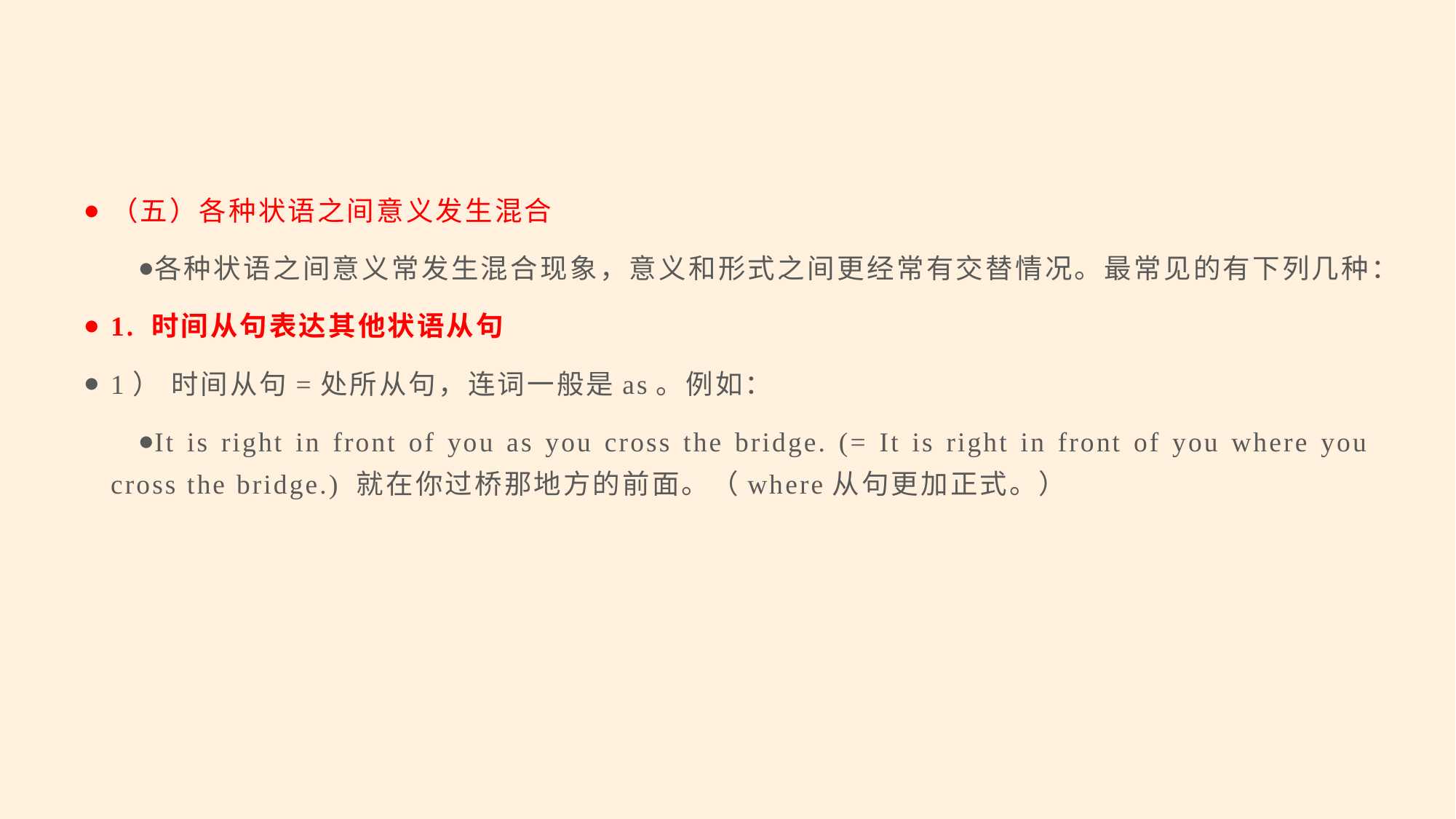

#
（五）各种状语之间意义发生混合
各种状语之间意义常发生混合现象，意义和形式之间更经常有交替情况。最常见的有下列几种：
1. 时间从句表达其他状语从句
1） 时间从句=处所从句，连词一般是as。例如：
It is right in front of you as you cross the bridge. (= It is right in front of you where you cross the bridge.) 就在你过桥那地方的前面。（where从句更加正式。）